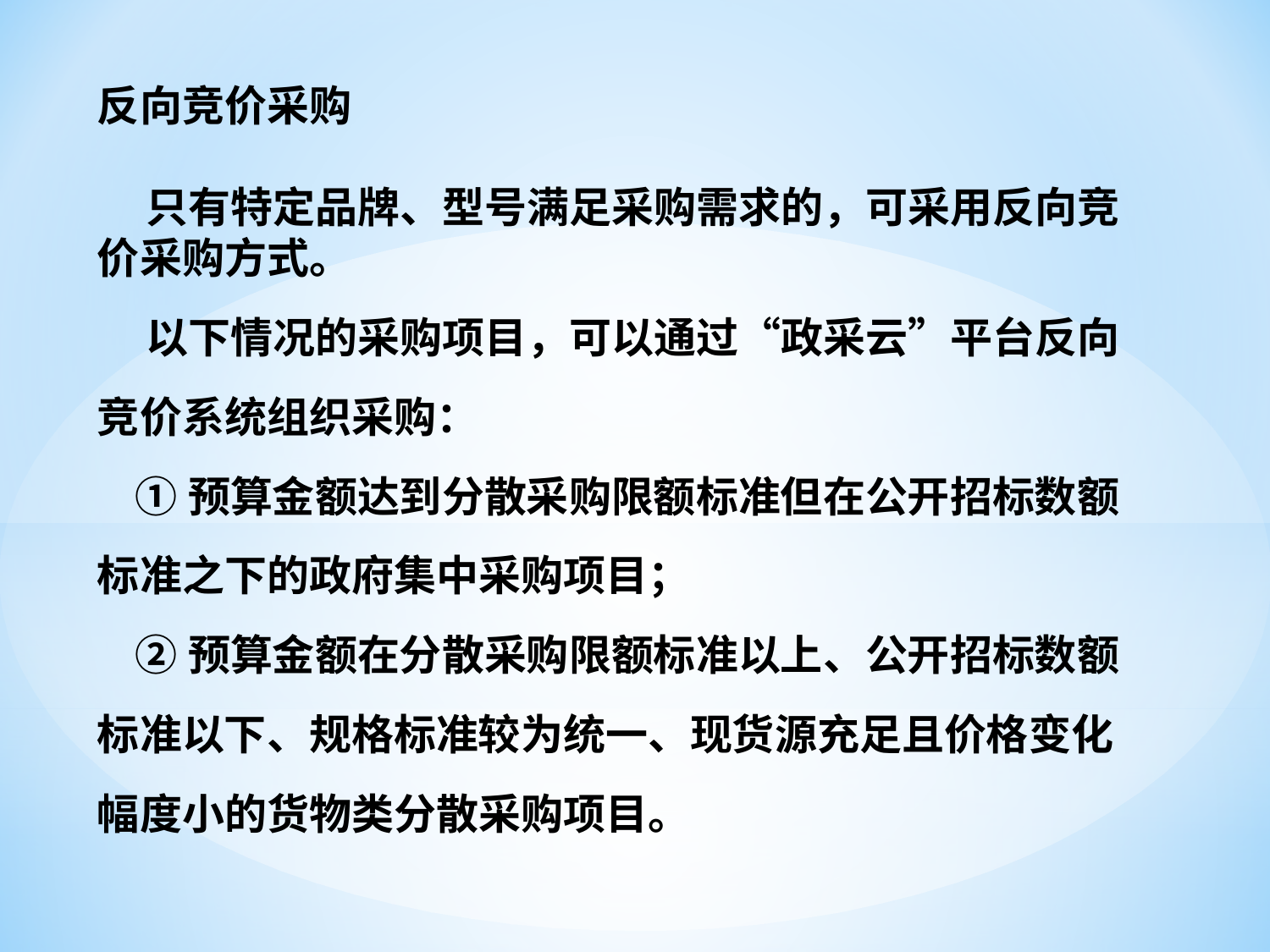

反向竞价采购

    只有特定品牌、型号满足采购需求的，可采用反向竞价采购方式。
    以下情况的采购项目，可以通过“政采云”平台反向竞价系统组织采购：
    ①预算金额达到分散采购限额标准但在公开招标数额标准之下的政府集中采购项目；
    ②预算金额在分散采购限额标准以上、公开招标数额标准以下、规格标准较为统一、现货源充足且价格变化幅度小的货物类分散采购项目。